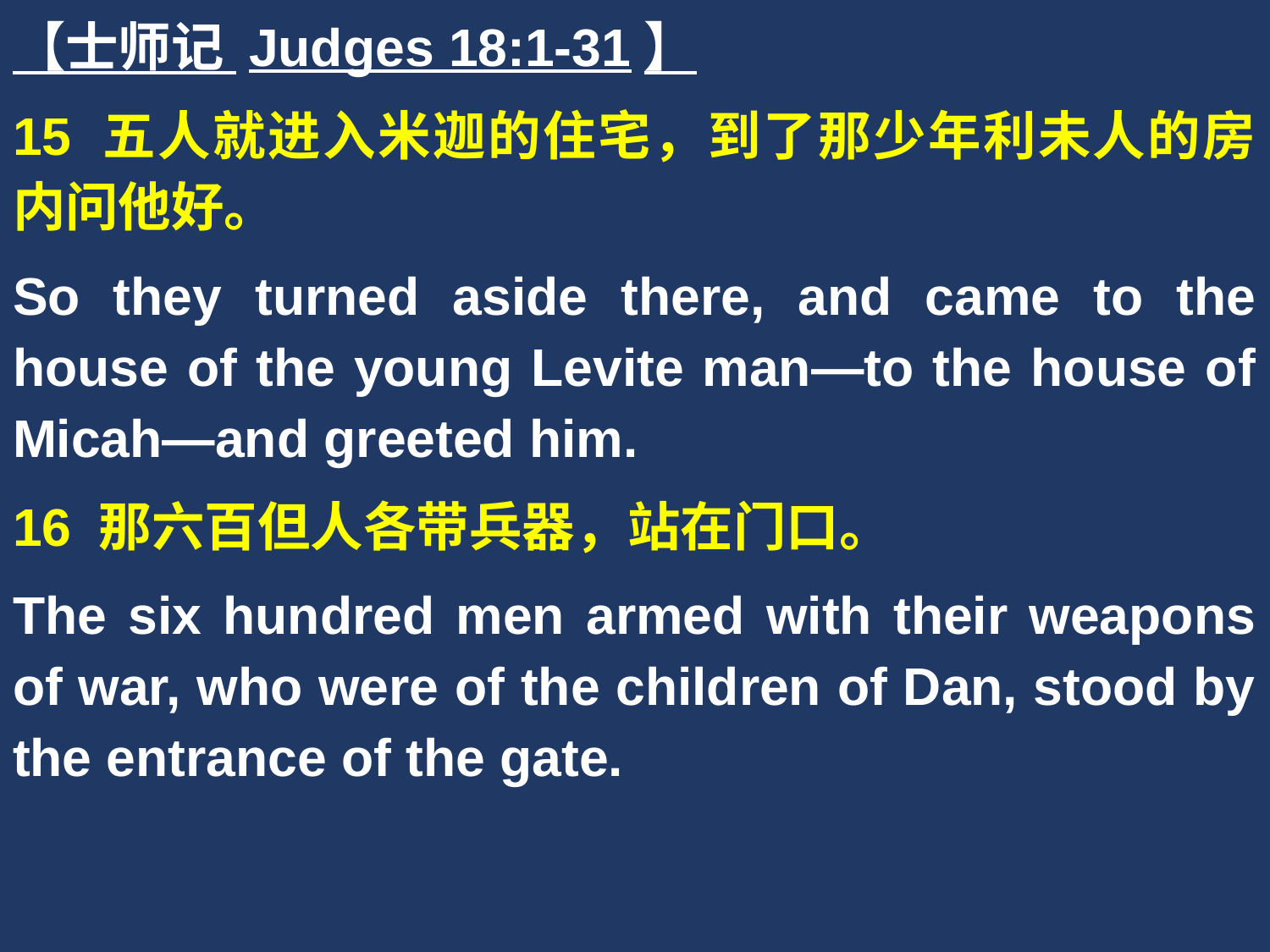

【士师记 Judges 18:1-31】
15 五人就进入米迦的住宅，到了那少年利未人的房内问他好。
So they turned aside there, and came to the house of the young Levite man—to the house of Micah—and greeted him.
16 那六百但人各带兵器，站在门口。
The six hundred men armed with their weapons of war, who were of the children of Dan, stood by the entrance of the gate.